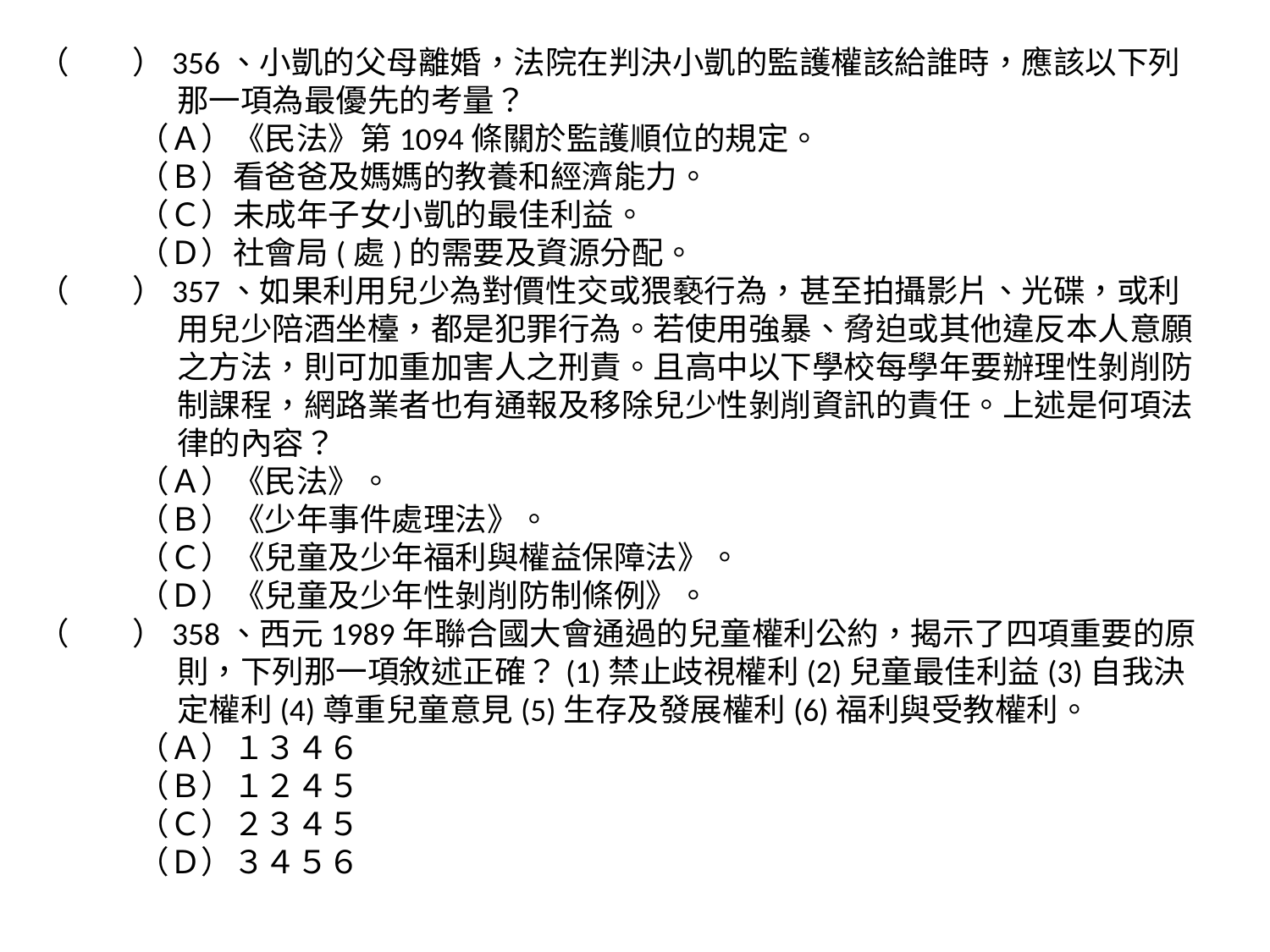

（　　）356、小凱的父母離婚，法院在判決小凱的監護權該給誰時，應該以下列那一項為最優先的考量？
（Ａ）《民法》第1094條關於監護順位的規定。
（Ｂ）看爸爸及媽媽的教養和經濟能力。
（Ｃ）未成年子女小凱的最佳利益。
（Ｄ）社會局(處)的需要及資源分配。
（　　）357、如果利用兒少為對價性交或猥褻行為，甚至拍攝影片、光碟，或利用兒少陪酒坐檯，都是犯罪行為。若使用強暴、脅迫或其他違反本人意願之方法，則可加重加害人之刑責。且高中以下學校每學年要辦理性剝削防制課程，網路業者也有通報及移除兒少性剝削資訊的責任。上述是何項法律的內容？
（Ａ）《民法》。
（Ｂ）《少年事件處理法》。
（Ｃ）《兒童及少年福利與權益保障法》。
（Ｄ）《兒童及少年性剝削防制條例》。
（　　）358、西元1989年聯合國大會通過的兒童權利公約，揭示了四項重要的原則，下列那一項敘述正確？(1)禁止歧視權利(2)兒童最佳利益(3)自我決定權利(4)尊重兒童意見(5)生存及發展權利(6)福利與受教權利。
（Ａ）１３４６
（Ｂ）１２４５
（Ｃ）２３４５
（Ｄ）３４５６